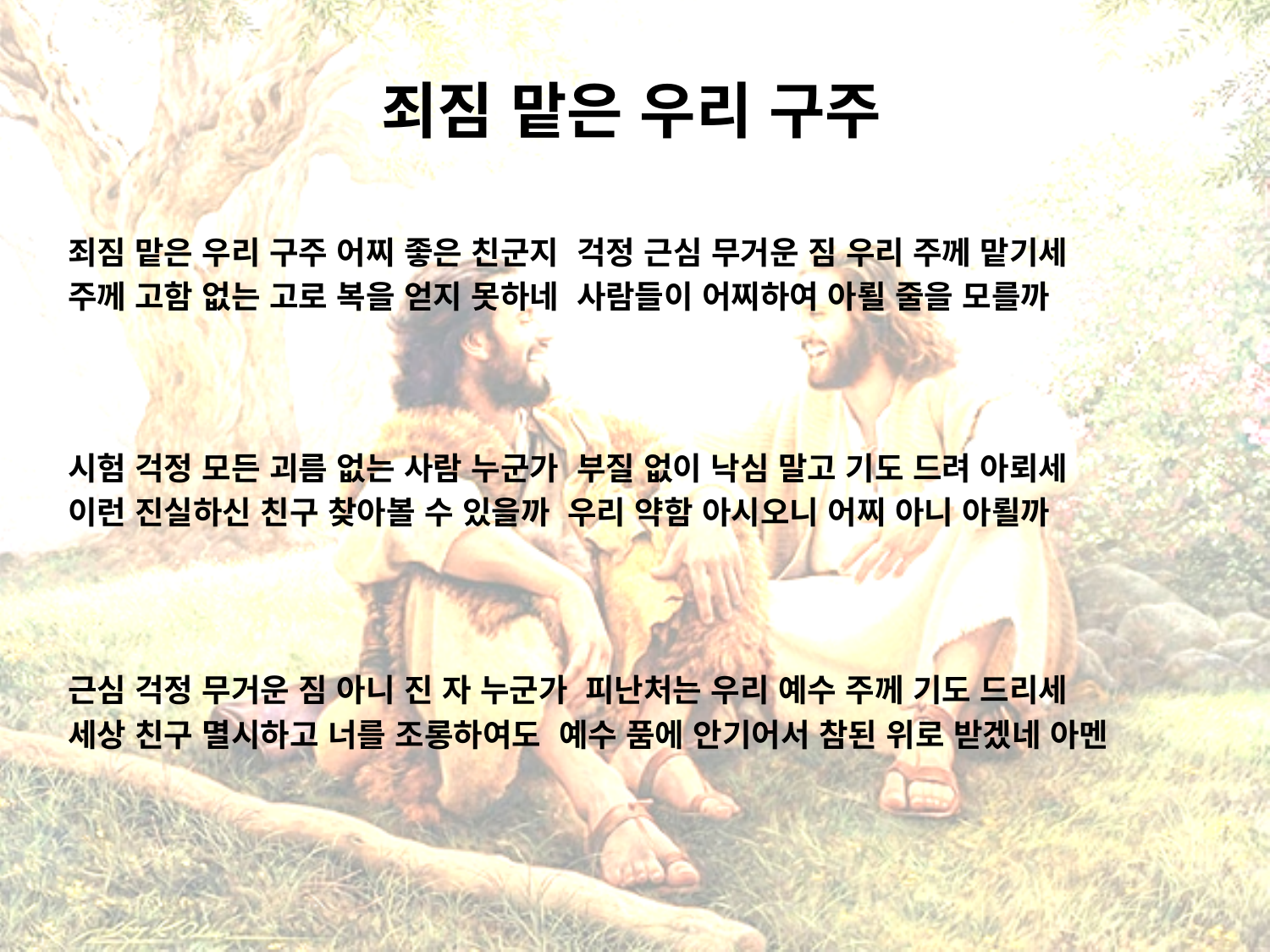

# 죄짐 맡은 우리 구주
죄짐 맡은 우리 구주 어찌 좋은 친군지  걱정 근심 무거운 짐 우리 주께 맡기세
주께 고함 없는 고로 복을 얻지 못하네  사람들이 어찌하여 아뢸 줄을 모를까

시험 걱정 모든 괴름 없는 사람 누군가  부질 없이 낙심 말고 기도 드려 아뢰세
이런 진실하신 친구 찾아볼 수 있을까  우리 약함 아시오니 어찌 아니 아뢸까

근심 걱정 무거운 짐 아니 진 자 누군가  피난처는 우리 예수 주께 기도 드리세
세상 친구 멸시하고 너를 조롱하여도  예수 품에 안기어서 참된 위로 받겠네 아멘